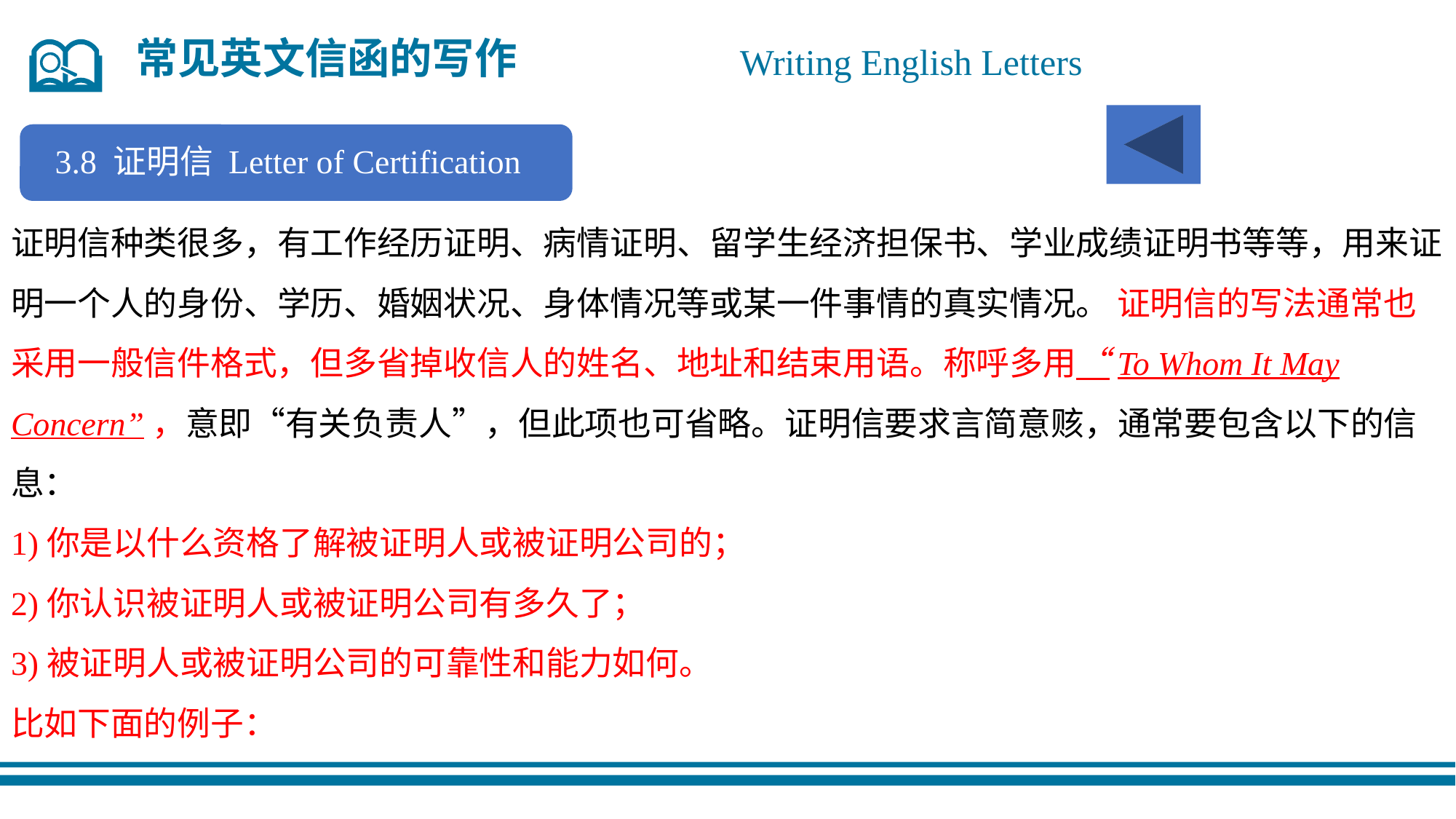

常见英文信函的写作
 Writing English Letters

3.8 证明信 Letter of Certification

证明信种类很多，有工作经历证明、病情证明、留学生经济担保书、学业成绩证明书等等，用来证明一个人的身份、学历、婚姻状况、身体情况等或某一件事情的真实情况。 证明信的写法通常也采用一般信件格式，但多省掉收信人的姓名、地址和结束用语。称呼多用“To Whom It May Concern”，意即“有关负责人”，但此项也可省略。证明信要求言简意赅，通常要包含以下的信息：
1)你是以什么资格了解被证明人或被证明公司的；
2)你认识被证明人或被证明公司有多久了；
3)被证明人或被证明公司的可靠性和能力如何。
比如下面的例子：